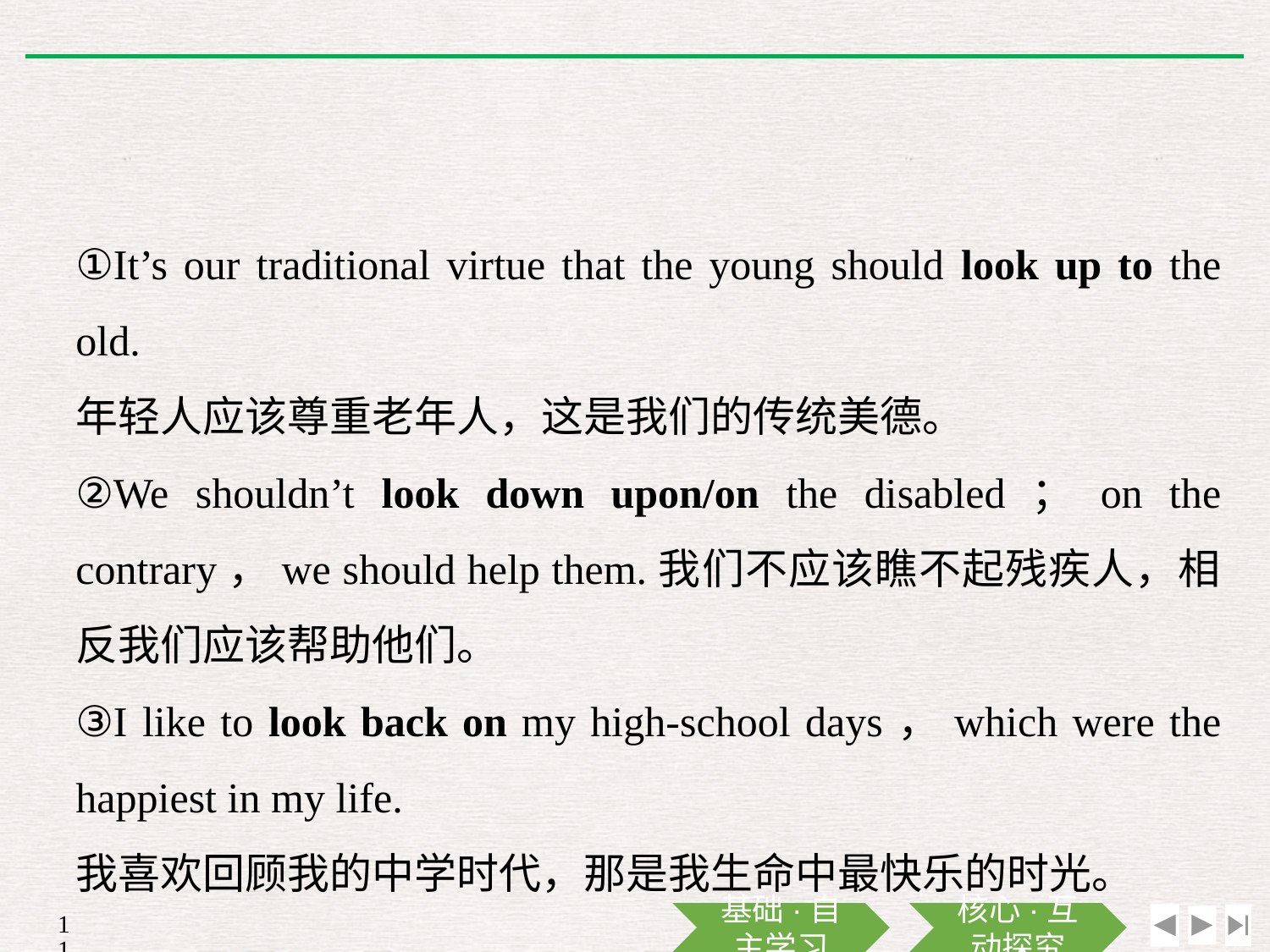

①It’s our traditional virtue that the young should look up to the old.
年轻人应该尊重老年人，这是我们的传统美德。
②We shouldn’t look down upon/on the disabled；on the contrary，we should help them.我们不应该瞧不起残疾人，相反我们应该帮助他们。
③I like to look back on my high-school days，which were the happiest in my life.
我喜欢回顾我的中学时代，那是我生命中最快乐的时光。